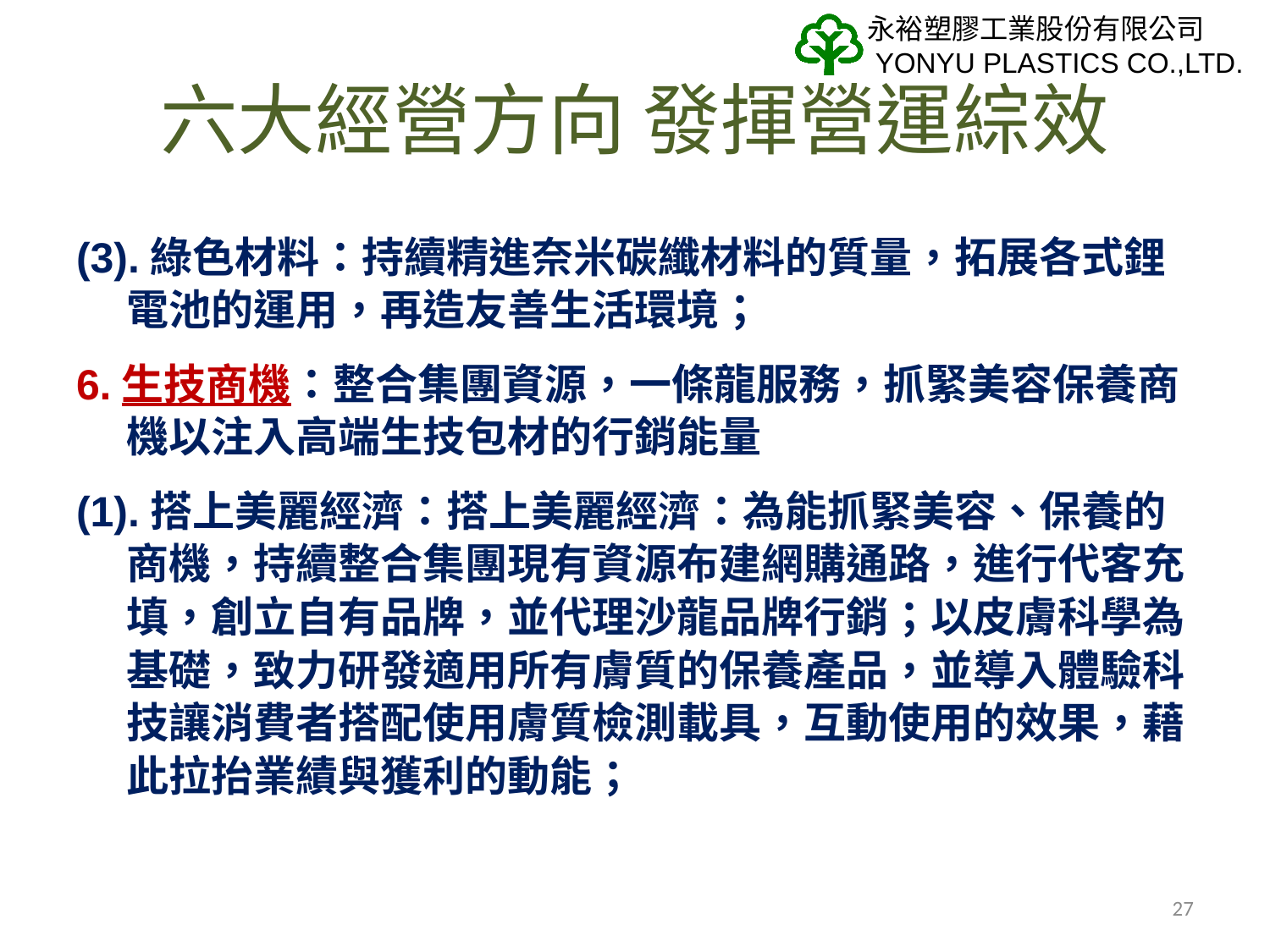

# 六大經營方向 發揮營運綜效
(3).綠色材料：持續精進奈米碳纖材料的質量，拓展各式鋰電池的運用，再造友善生活環境；
6.生技商機：整合集團資源，一條龍服務，抓緊美容保養商機以注入高端生技包材的行銷能量
(1).搭上美麗經濟：搭上美麗經濟：為能抓緊美容、保養的商機，持續整合集團現有資源布建網購通路，進行代客充填，創立自有品牌，並代理沙龍品牌行銷；以皮膚科學為基礎，致力研發適用所有膚質的保養產品，並導入體驗科技讓消費者搭配使用膚質檢測載具，互動使用的效果，藉此拉抬業績與獲利的動能；
27